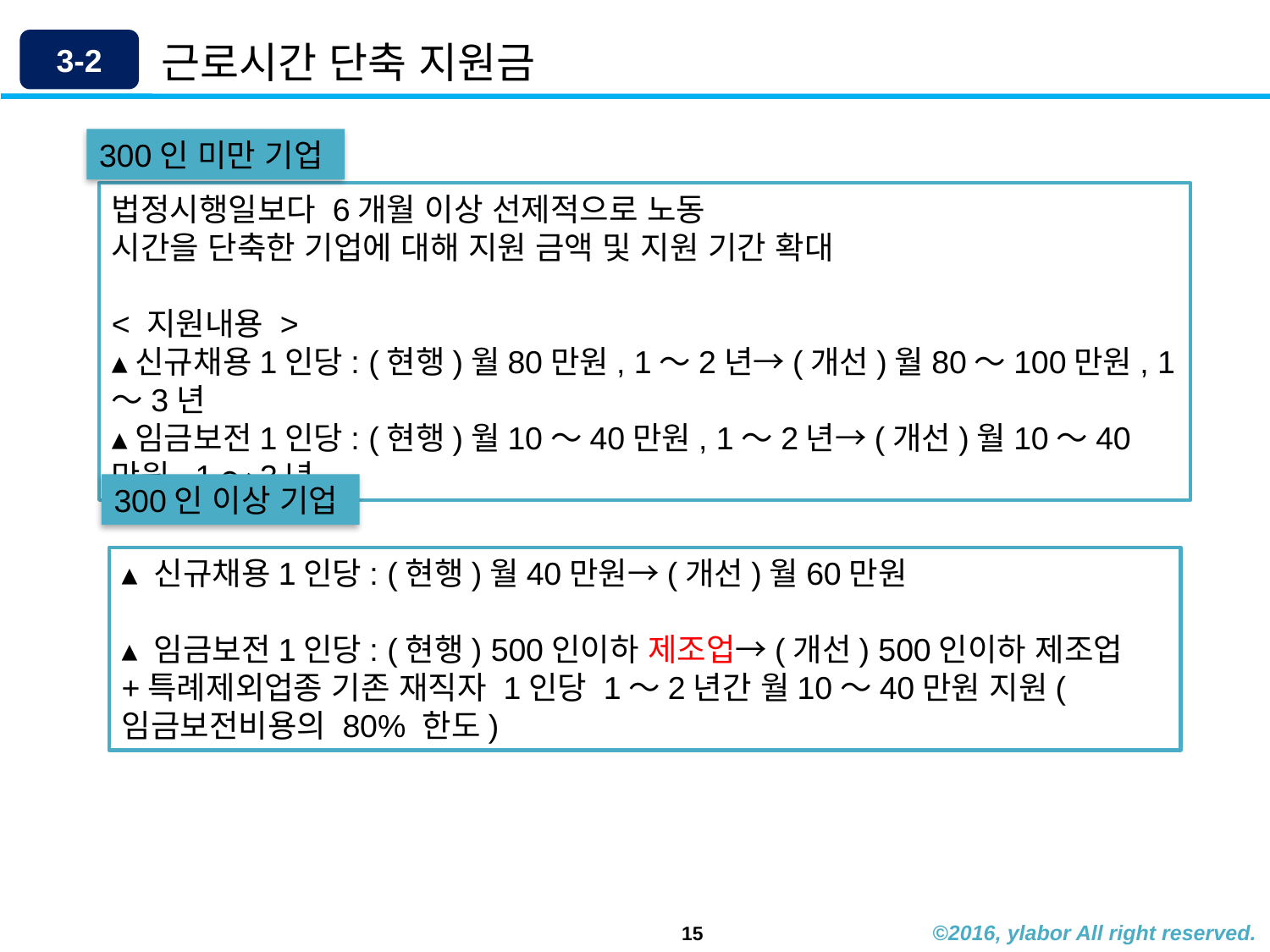

3-2
# 근로시간 단축 지원금
300인 미만 기업
법정시행일보다 6개월 이상 선제적으로 노동
시간을 단축한 기업에 대해 지원 금액 및 지원 기간 확대

< 지원내용 >
▴신규채용1인당: (현행)월80만원, 1～2년→(개선)월80～100만원, 1～3년
▴임금보전1인당: (현행)월10～40만원, 1～2년→(개선)월10～40만원, 1～3년
300인 이상 기업
▴ 신규채용1인당: (현행)월40만원→(개선)월60만원

▴ 임금보전1인당: (현행) 500인이하 제조업→(개선) 500인이하 제조업+특례제외업종 기존 재직자 1인당 1～2년간 월10～40만원 지원(임금보전비용의 80% 한도)
15